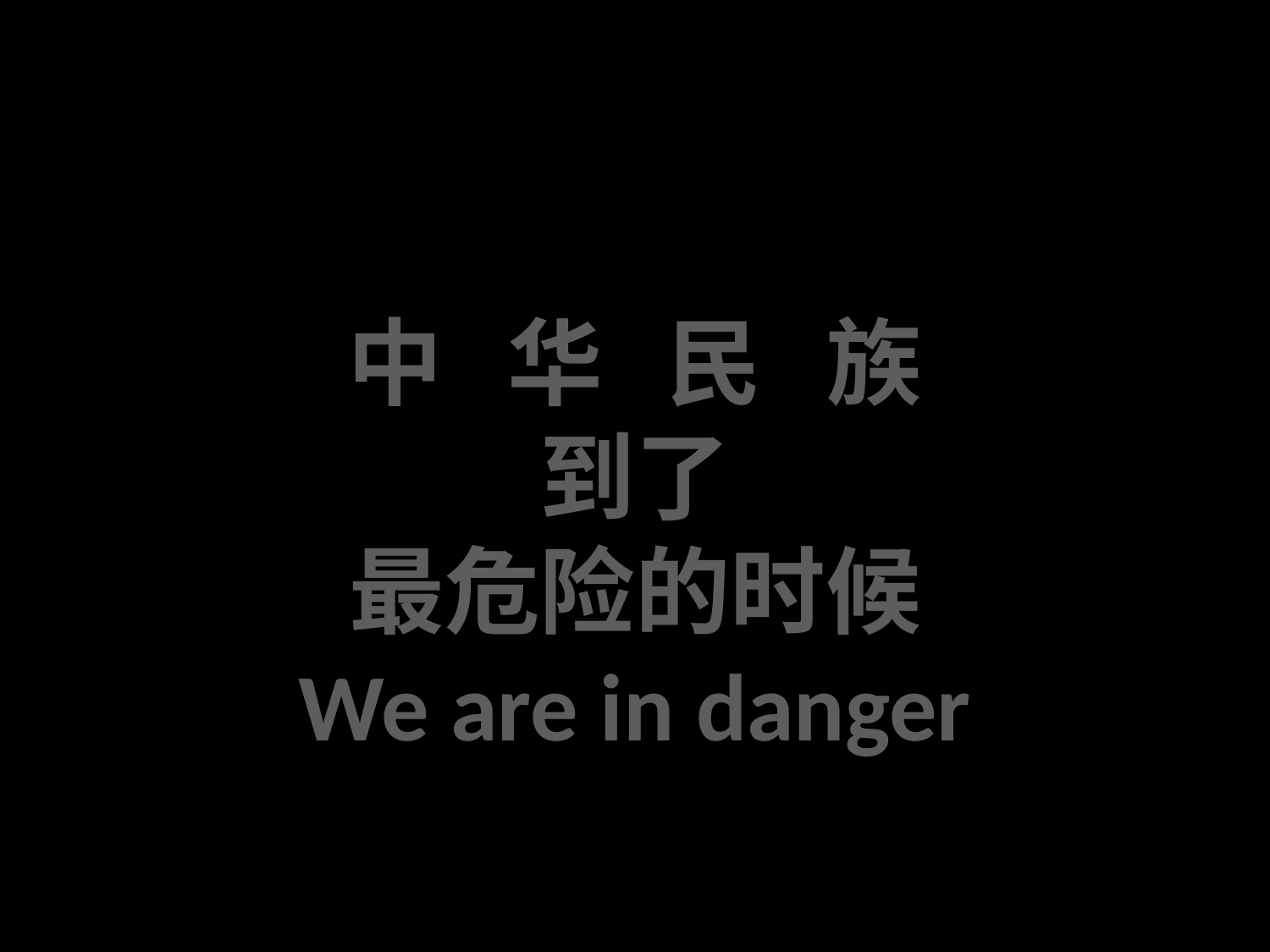

#
中   华   民   族
到了
最危险的时候
We are in danger